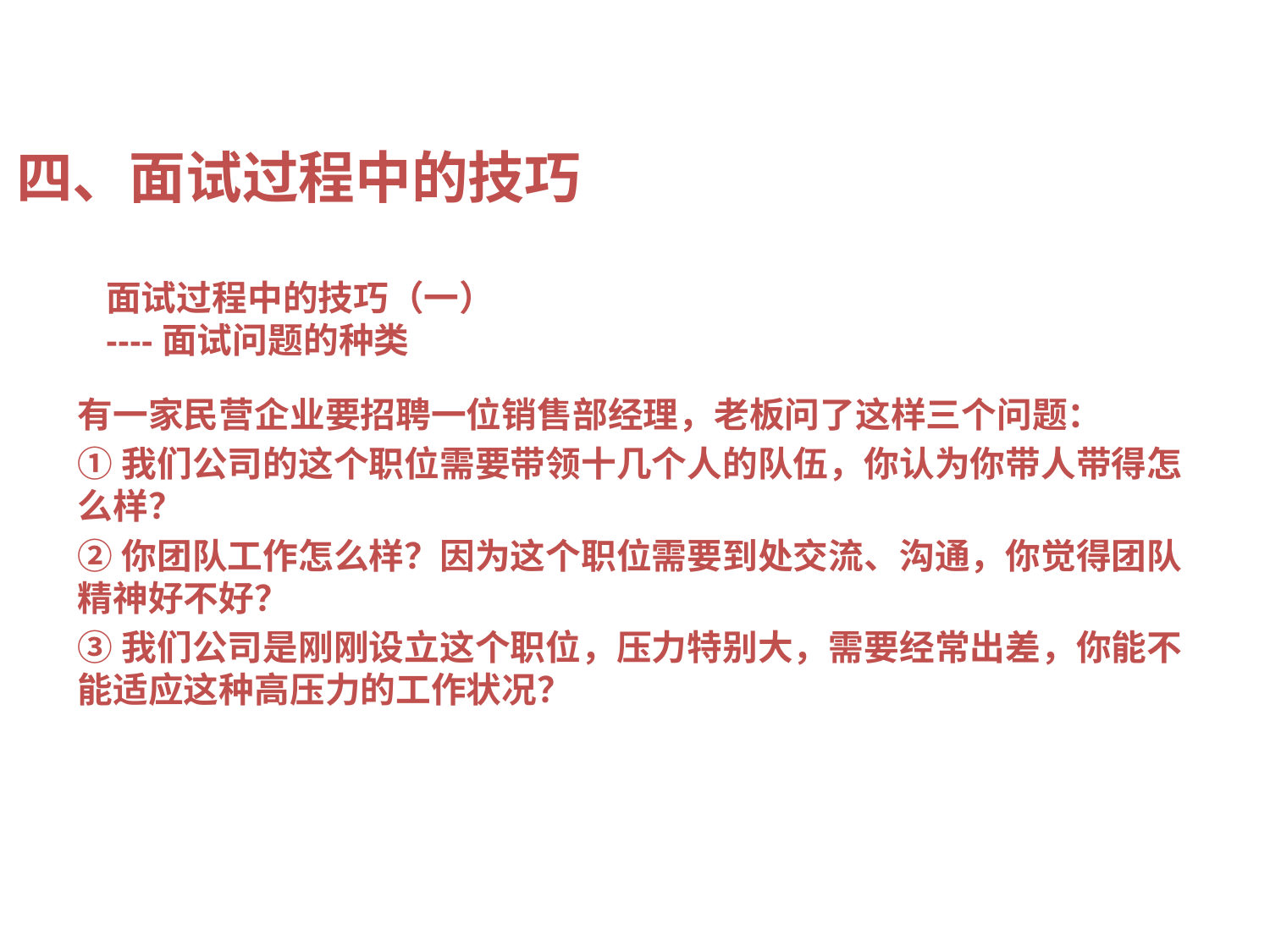

四、面试过程中的技巧

面试过程中的技巧（一）
----面试问题的种类
有一家民营企业要招聘一位销售部经理，老板问了这样三个问题：
①我们公司的这个职位需要带领十几个人的队伍，你认为你带人带得怎么样？
②你团队工作怎么样？因为这个职位需要到处交流、沟通，你觉得团队精神好不好？
③我们公司是刚刚设立这个职位，压力特别大，需要经常出差，你能不能适应这种高压力的工作状况？